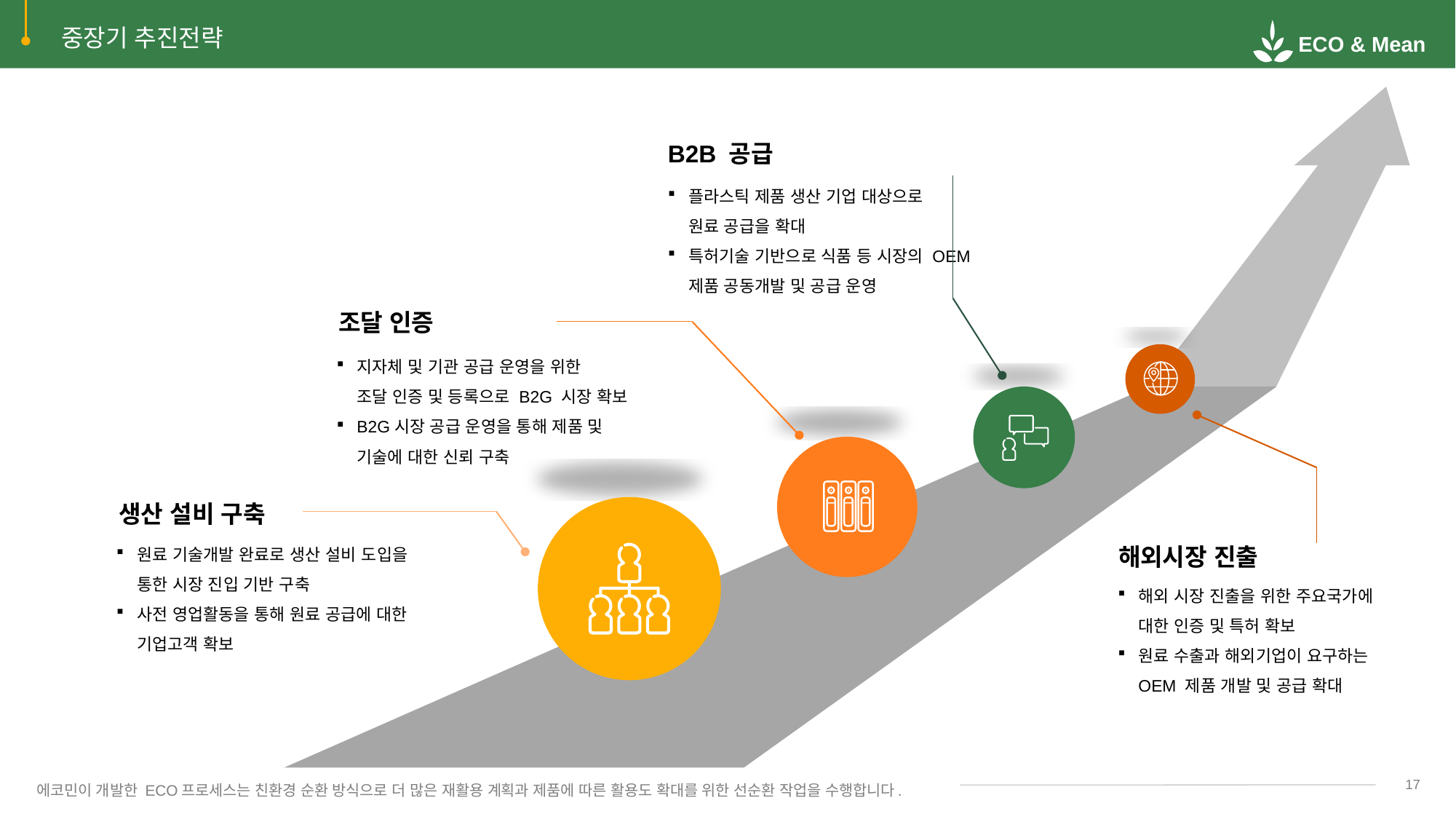

중장기 추진전략

B2B 공급
플라스틱 제품 생산 기업 대상으로      원료 공급을 확대
특허기술 기반으로 식품 등 시장의 OEM 제품 공동개발 및 공급 운영
조달 인증
지자체 및 기관 공급 운영을 위한          조달 인증 및 등록으로 B2G 시장 확보
B2G시장 공급 운영을 통해 제품 및      기술에 대한 신뢰 구축

생산 설비 구축

원료 기술개발 완료로 생산 설비 도입을 통한 시장 진입 기반 구축
사전 영업활동을 통해 원료 공급에 대한 기업고객 확보
해외시장 진출

해외 시장 진출을 위한 주요국가에 대한 인증 및 특허 확보
원료 수출과 해외기업이 요구하는 OEM 제품 개발 및 공급 확대